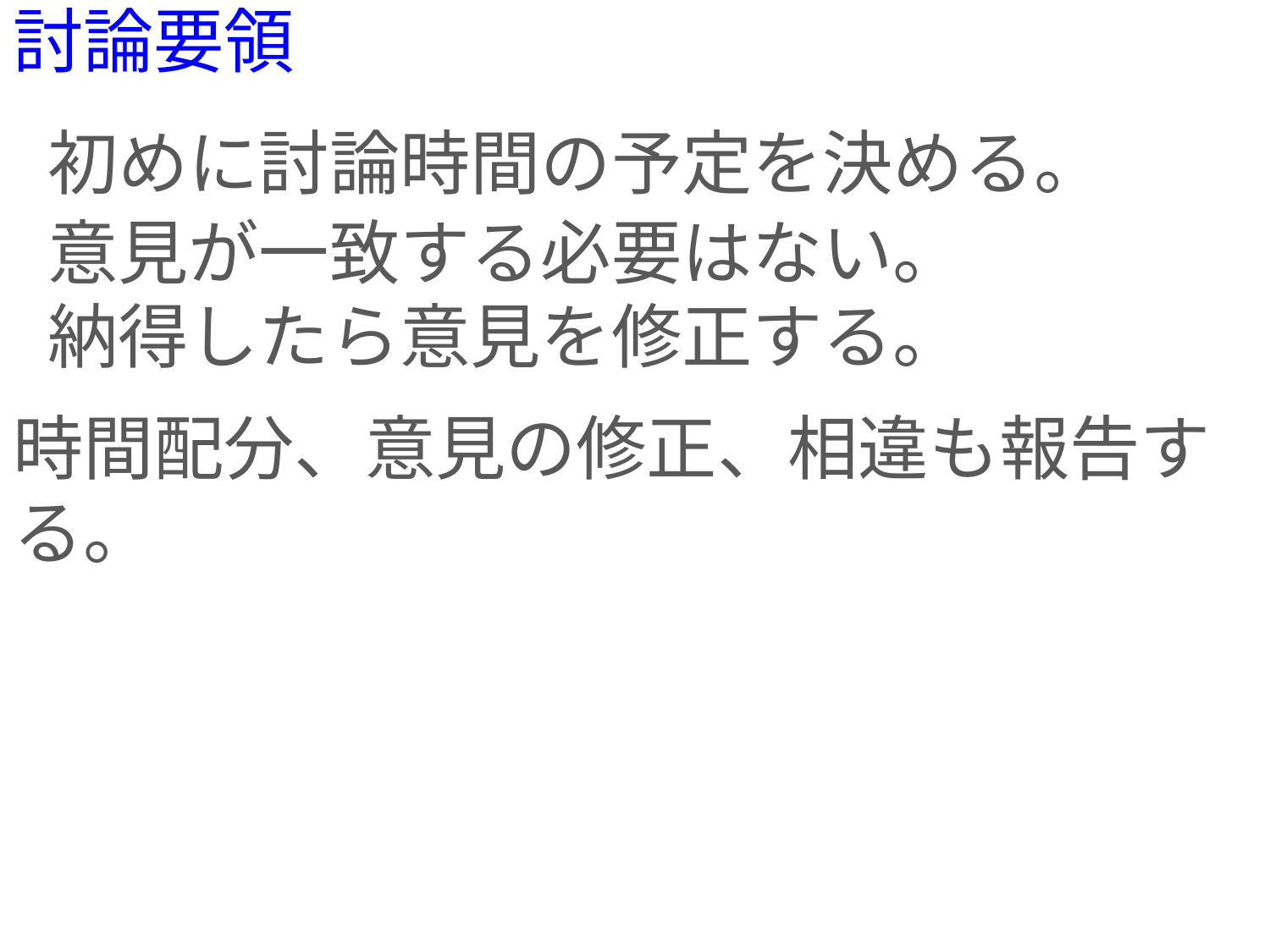

# 討論要領
初めに討論時間の予定を決める。
意見が一致する必要はない。
納得したら意見を修正する。
時間配分、意見の修正、相違も報告する。